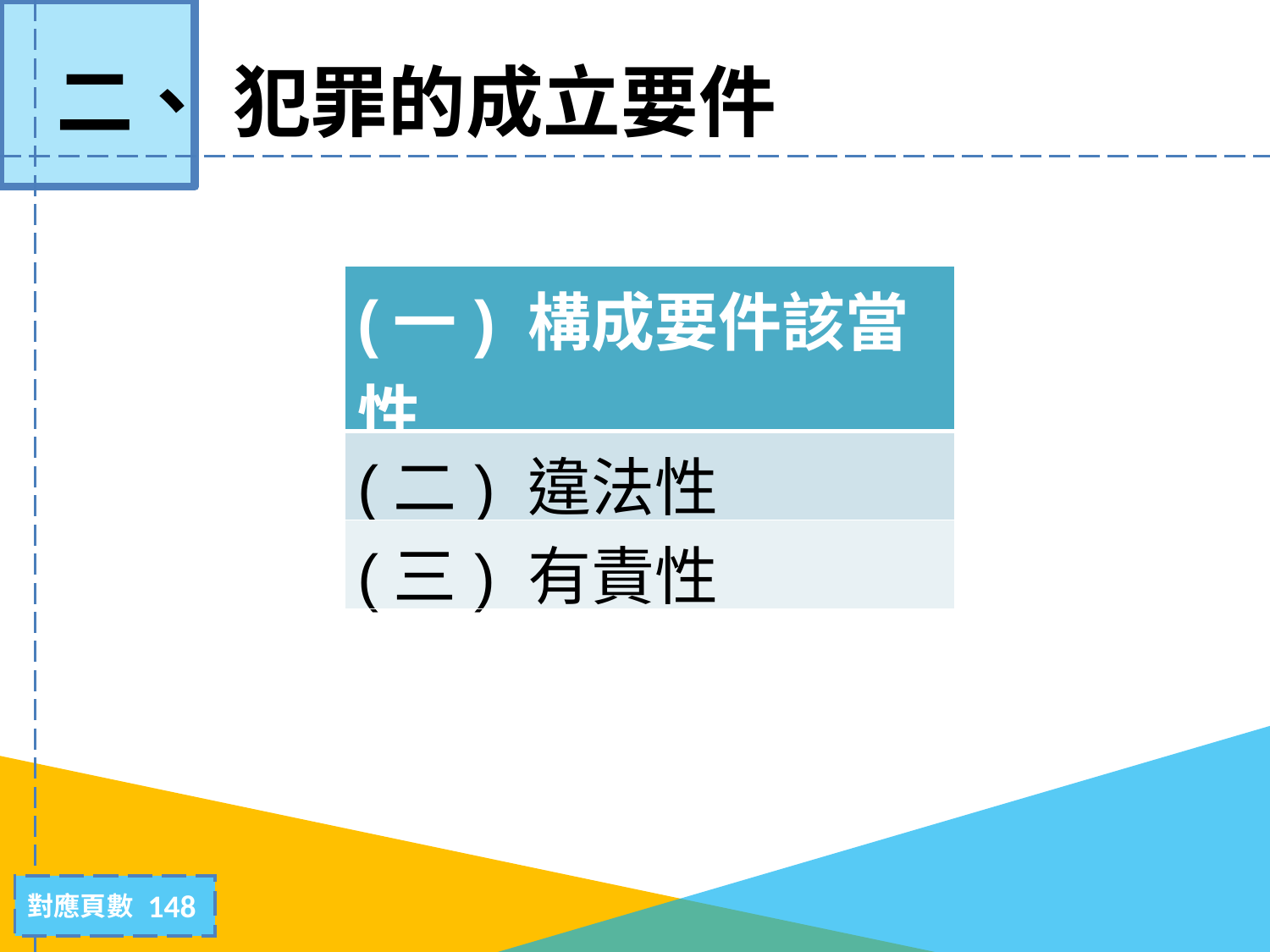

# 犯罪的成立要件
二、
| (一) 構成要件該當性 |
| --- |
| (二) 違法性 |
| (三) 有責性 |
148